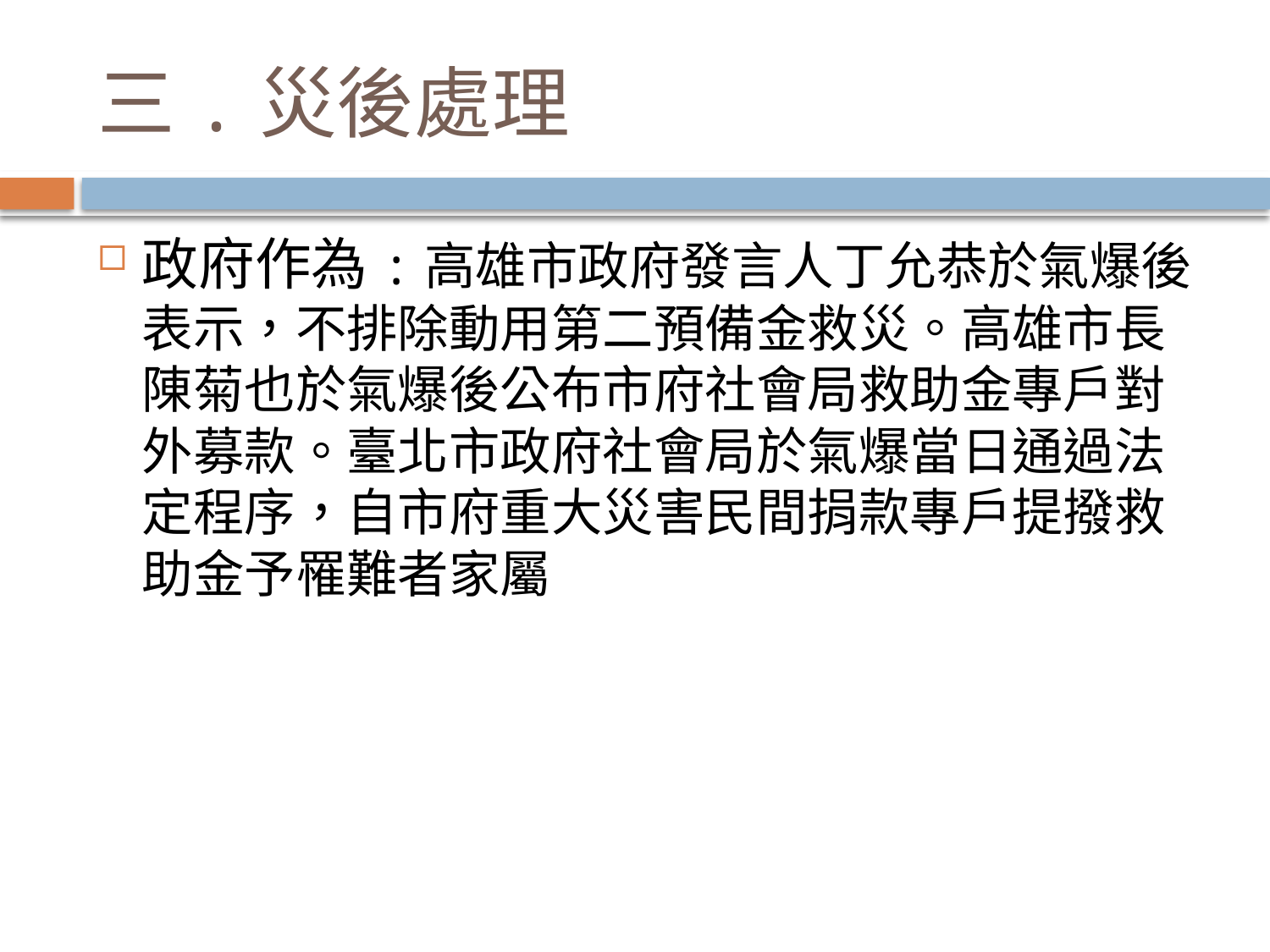

# 三.災後處理
政府作為:高雄市政府發言人丁允恭於氣爆後表示，不排除動用第二預備金救災。高雄市長陳菊也於氣爆後公布市府社會局救助金專戶對外募款。臺北市政府社會局於氣爆當日通過法定程序，自市府重大災害民間捐款專戶提撥救助金予罹難者家屬